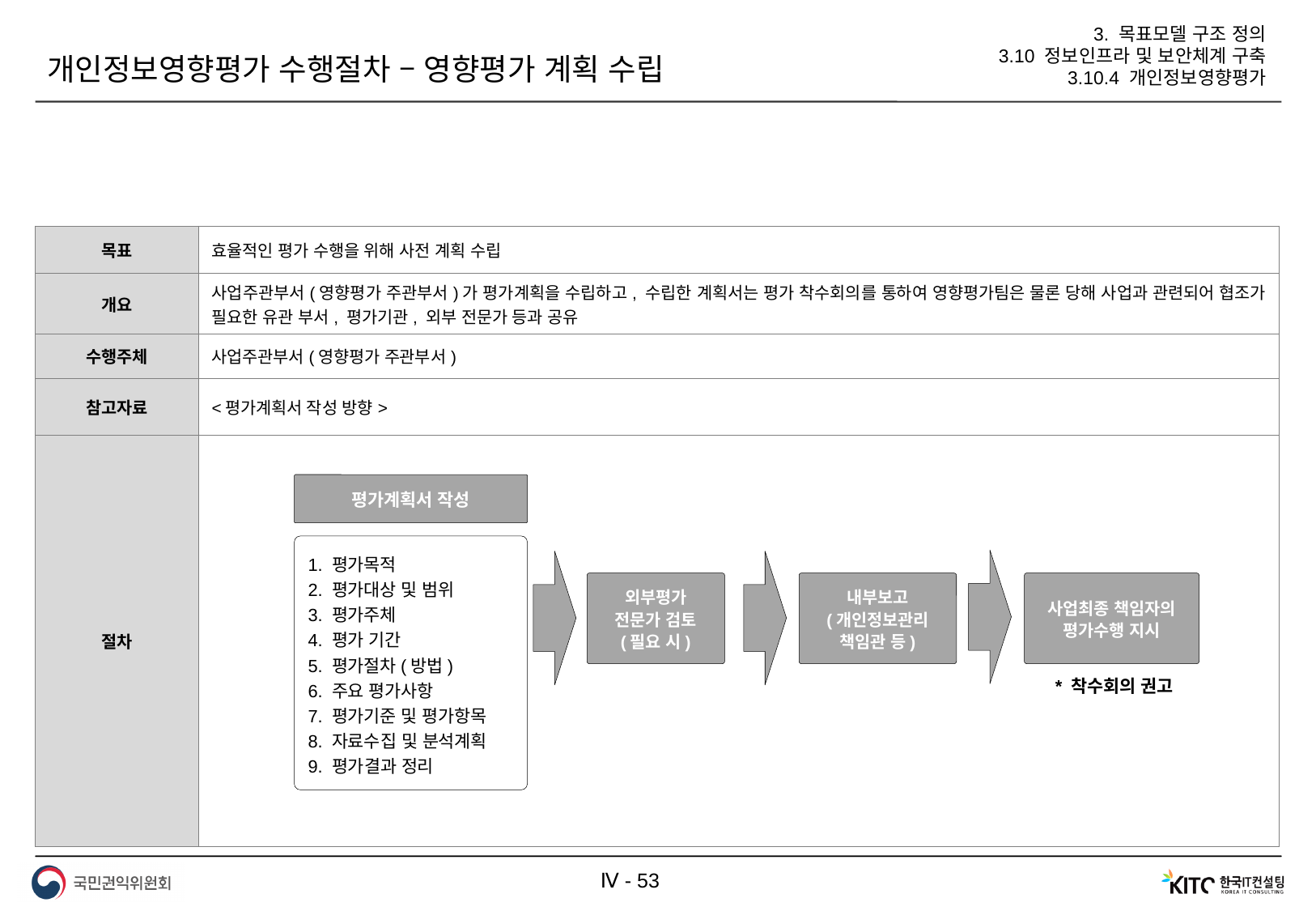

3. 목표모델 구조 정의
3.10 정보인프라 및 보안체계 구축
3.10.4 개인정보영향평가
개인정보영향평가 수행절차 – 영향평가 계획 수립
| 목표 | 효율적인 평가 수행을 위해 사전 계획 수립 |
| --- | --- |
| 개요 | 사업주관부서(영향평가 주관부서)가 평가계획을 수립하고, 수립한 계획서는 평가 착수회의를 통하여 영향평가팀은 물론 당해 사업과 관련되어 협조가 필요한 유관 부서, 평가기관, 외부 전문가 등과 공유 |
| 수행주체 | 사업주관부서(영향평가 주관부서) |
| 참고자료 | <평가계획서 작성 방향> |
| 절차 |  |
평가계획서 작성
평가목적
평가대상 및 범위
평가주체
평가 기간
평가절차(방법)
주요 평가사항
평가기준 및 평가항목
자료수집 및 분석계획
평가결과 정리

외부평가
전문가 검토
(필요 시)
내부보고
(개인정보관리
책임관 등)
사업최종 책임자의 평가수행 지시
* 착수회의 권고